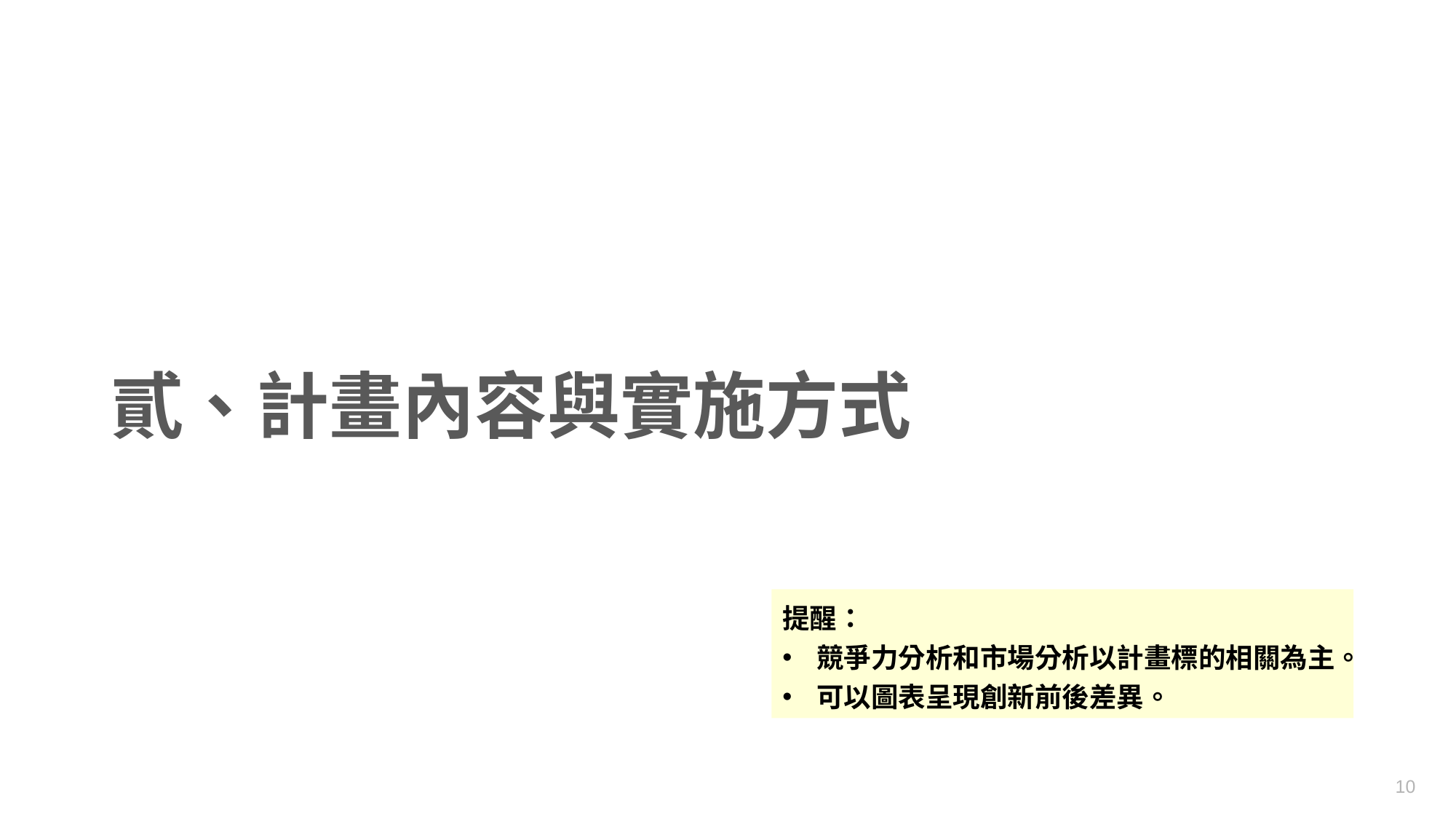

# 貳、計畫內容與實施方式
提醒：
競爭力分析和市場分析以計畫標的相關為主。
可以圖表呈現創新前後差異。
10